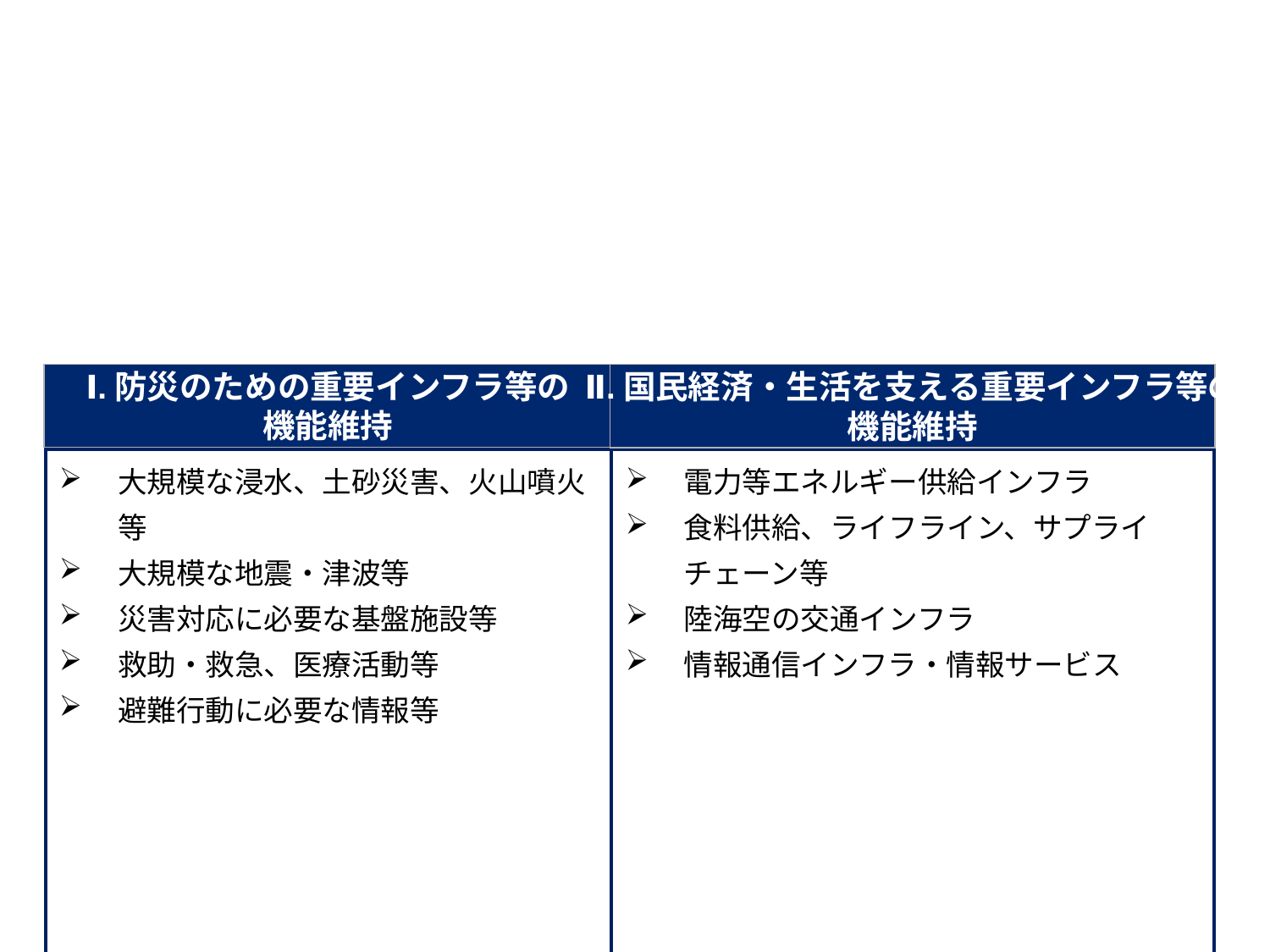

Ⅱ.国民経済・生活を支える重要インフラ等の
機能維持
Ⅰ.防災のための重要インフラ等の
機能維持
大規模な浸水、土砂災害、火山噴火等
大規模な地震・津波等
災害対応に必要な基盤施設等
救助・救急、医療活動等
避難行動に必要な情報等
電力等エネルギー供給インフラ
食料供給、ライフライン、サプライチェーン等
陸海空の交通インフラ
情報通信インフラ・情報サービス